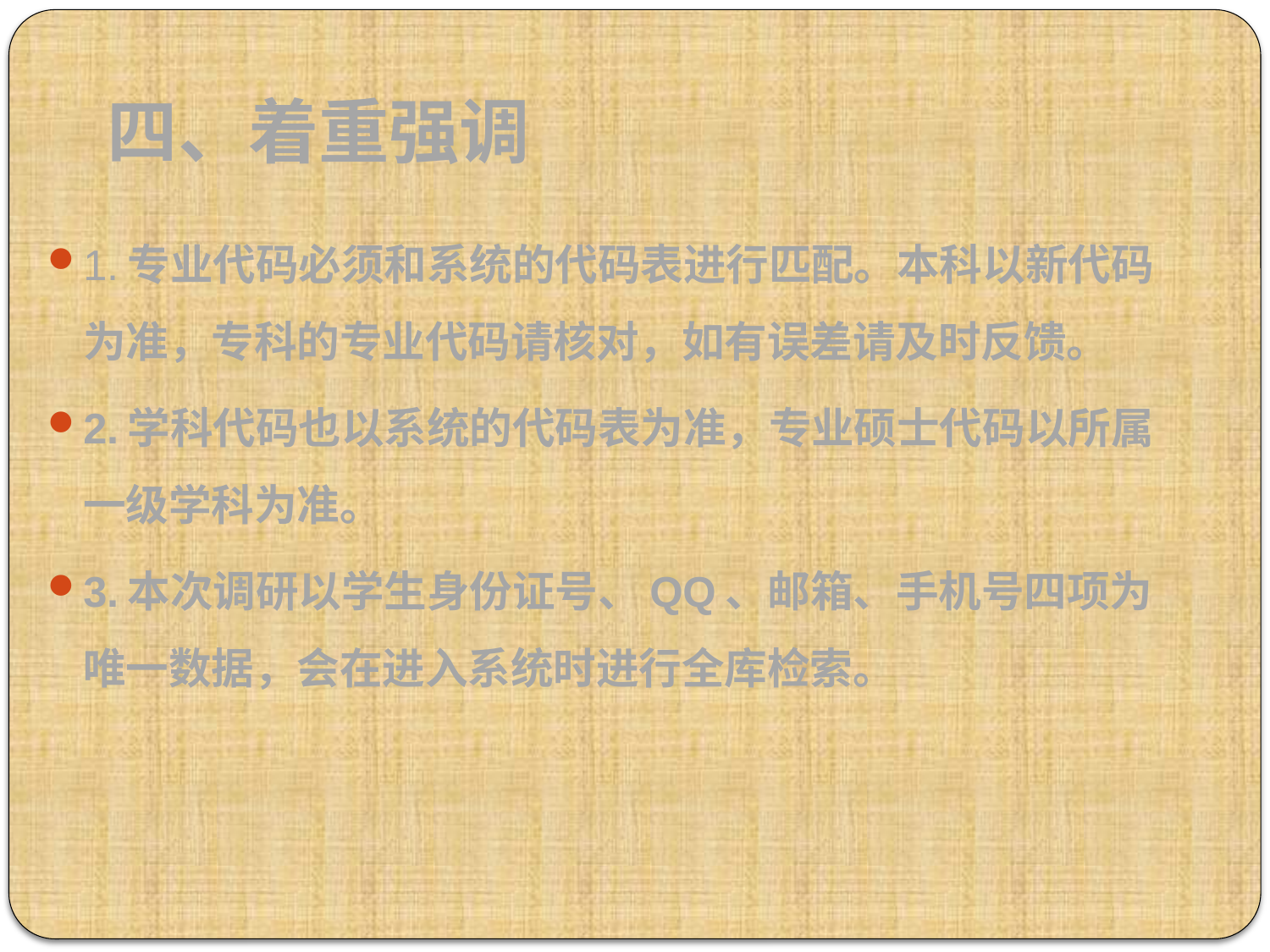

# 四、着重强调
1.专业代码必须和系统的代码表进行匹配。本科以新代码为准，专科的专业代码请核对，如有误差请及时反馈。
2.学科代码也以系统的代码表为准，专业硕士代码以所属一级学科为准。
3.本次调研以学生身份证号、QQ、邮箱、手机号四项为唯一数据，会在进入系统时进行全库检索。